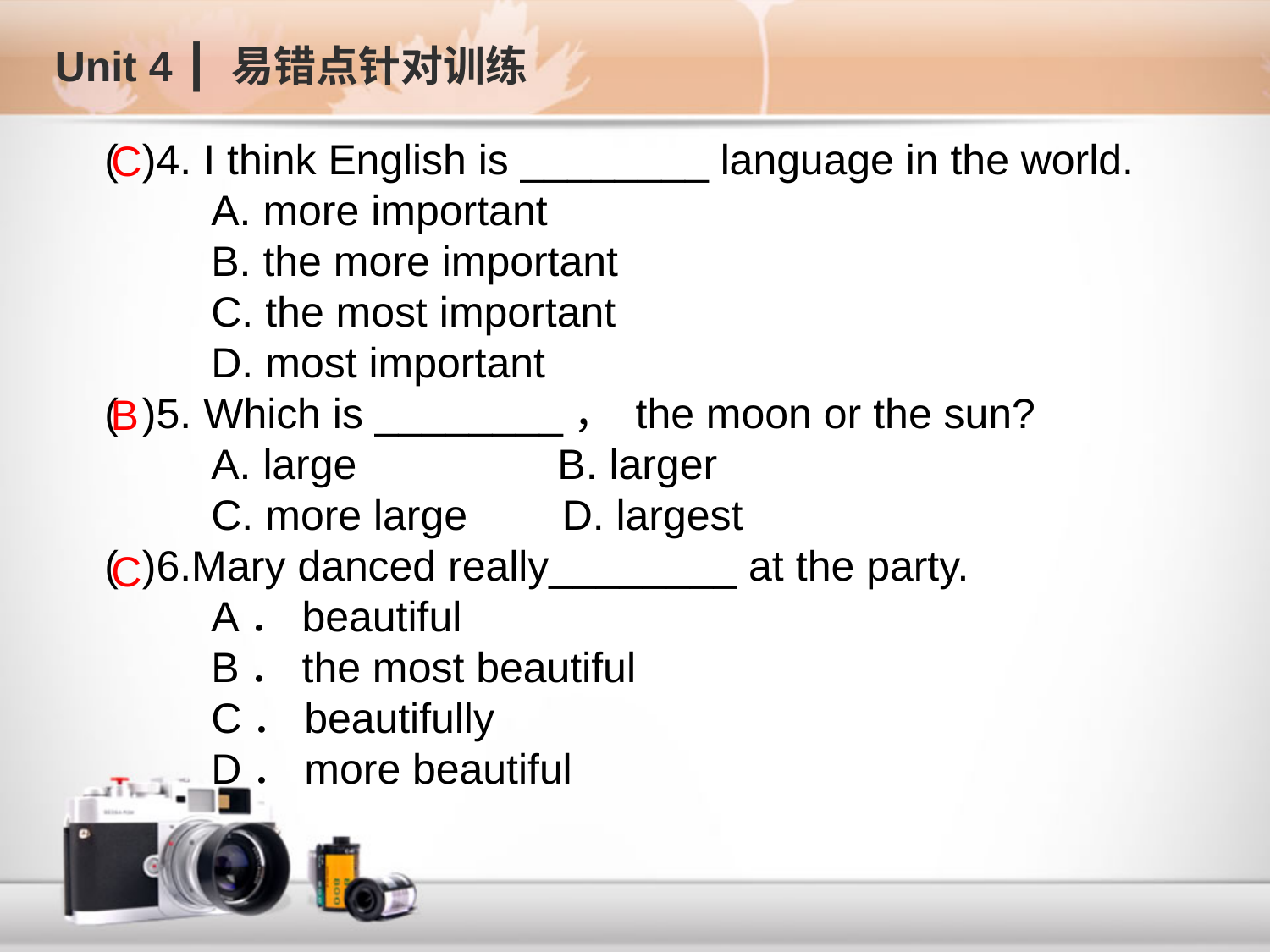

Unit 4 ┃ 易错点针对训练
(  )4. I think English is ________ language in the world.
         A. more important
         B. the more important
         C. the most important
         D. most important
(  )5. Which is ________， the moon or the sun?
         A. large                 B. larger
         C. more large        D. largest
(  )6.Mary danced really________ at the party.
         A．beautiful
         B．the most beautiful
         C．beautifully
         D．more beautiful
 C

 B
 C